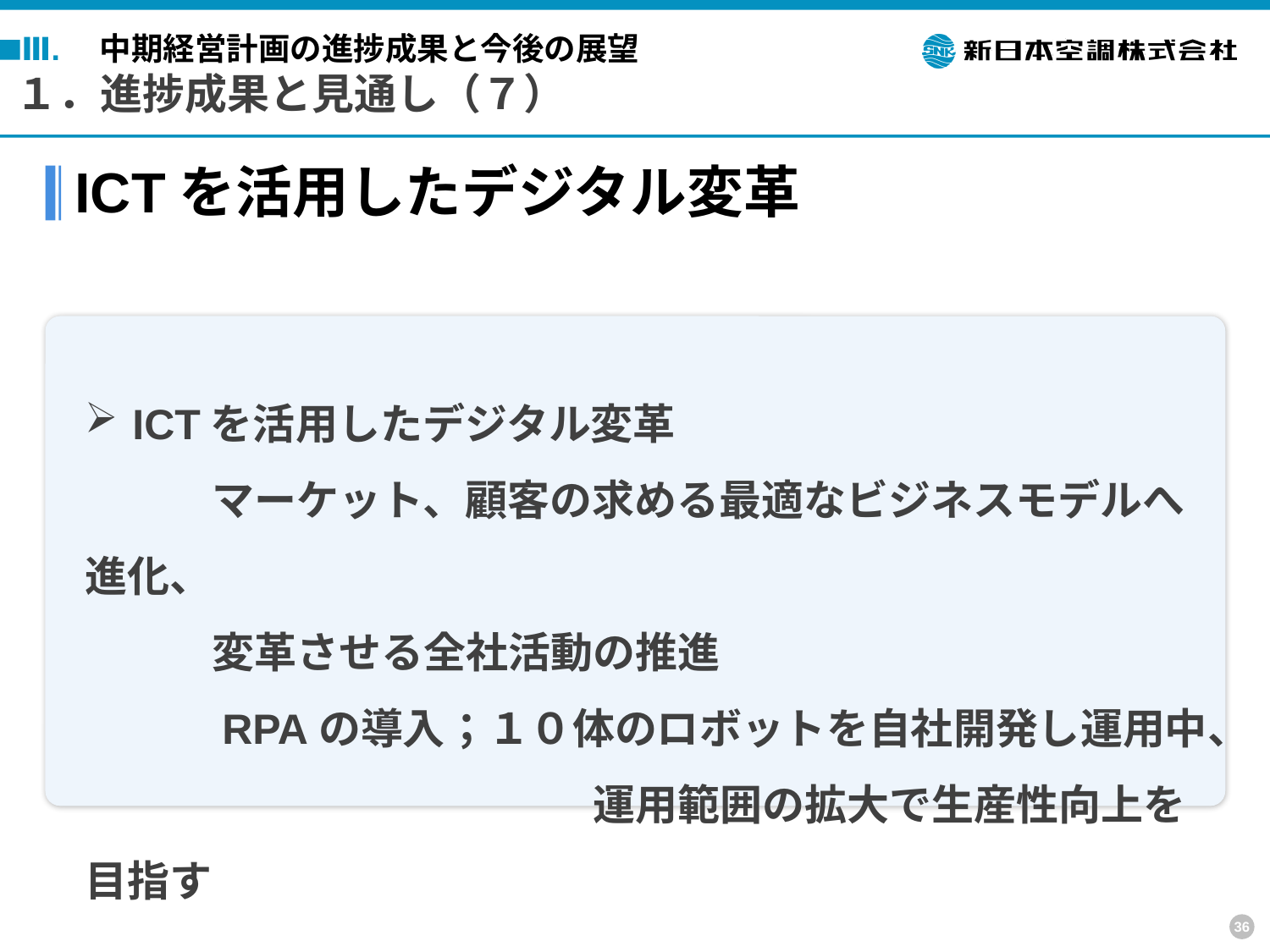

Ⅲ.　中期経営計画の進捗成果と今後の展望
１．進捗成果と見通し（７）
ICTを活用したデジタル変革

ICTを活用したデジタル変革
　　　マーケット、顧客の求める最適なビジネスモデルへ進化、
　　　変革させる全社活動の推進
　　　RPAの導入；１０体のロボットを自社開発し運用中、
　　　　　　　　　　　　運用範囲の拡大で生産性向上を目指す